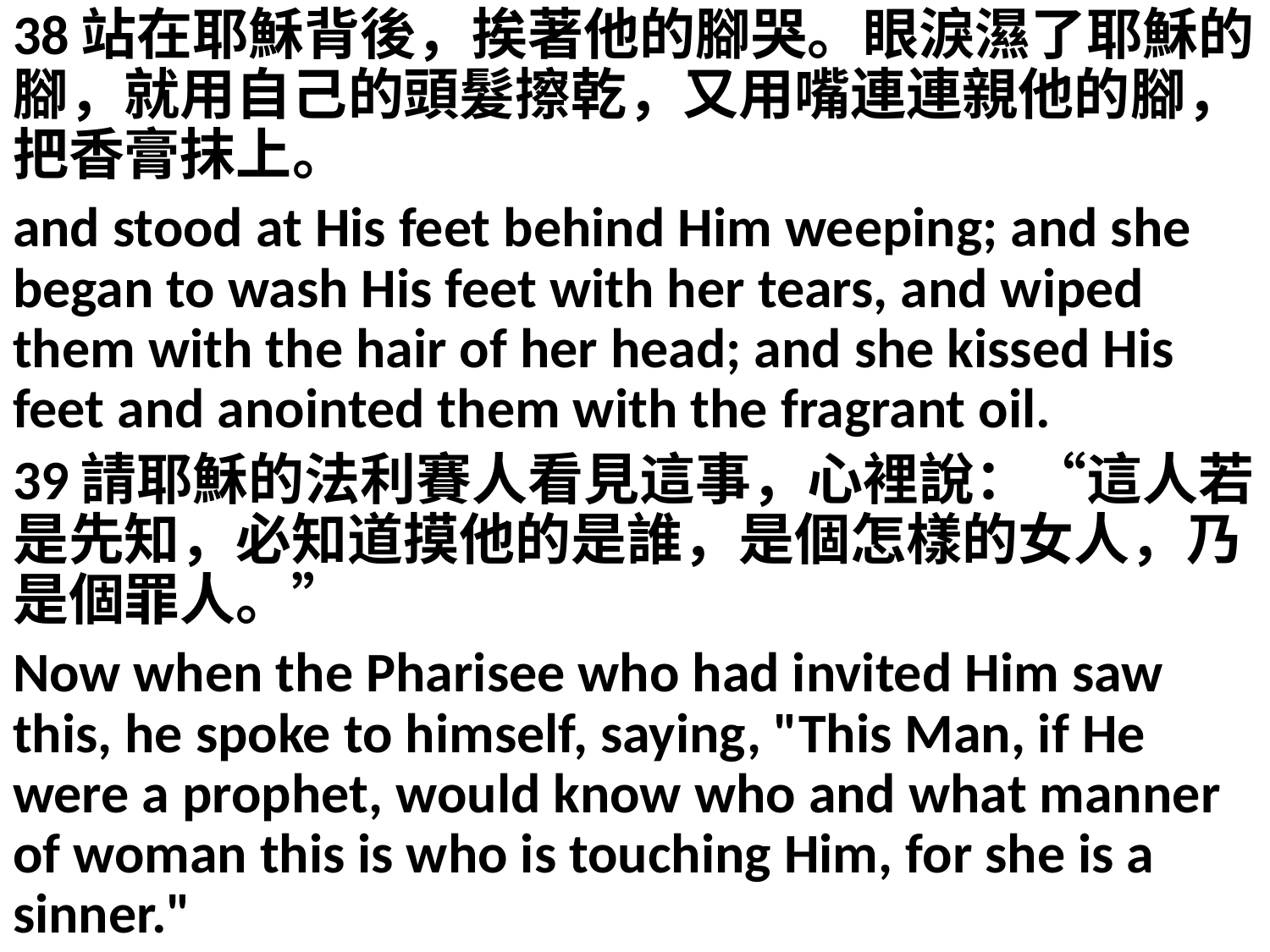

38站在耶穌背後，挨著他的腳哭。眼淚濕了耶穌的腳，就用自己的頭髮擦乾，又用嘴連連親他的腳，把香膏抹上。
and stood at His feet behind Him weeping; and she began to wash His feet with her tears, and wiped them with the hair of her head; and she kissed His feet and anointed them with the fragrant oil.
39請耶穌的法利賽人看見這事，心裡說：“這人若是先知，必知道摸他的是誰，是個怎樣的女人，乃是個罪人。”
Now when the Pharisee who had invited Him saw this, he spoke to himself, saying, "This Man, if He were a prophet, would know who and what manner of woman this is who is touching Him, for she is a sinner."